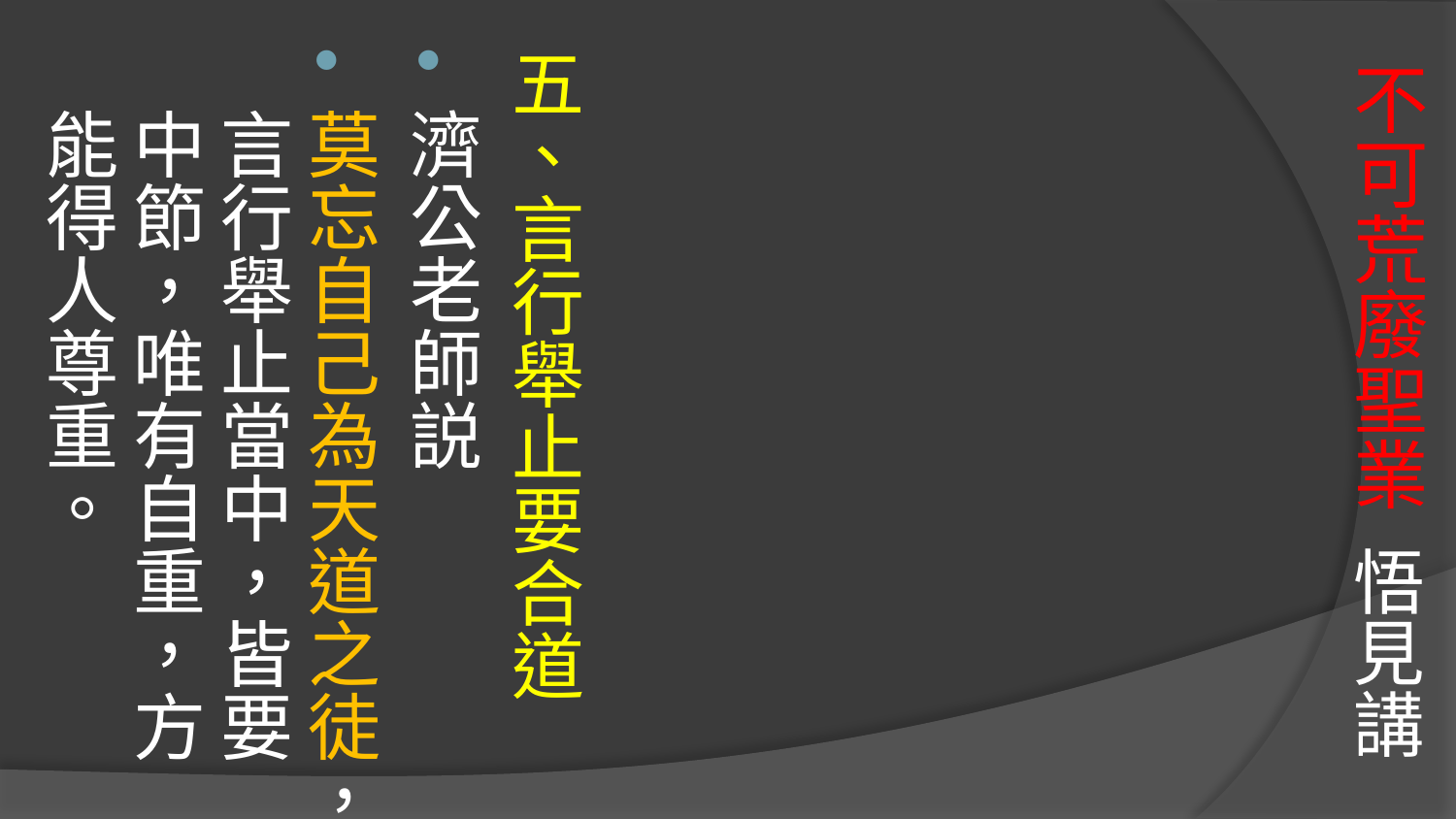

# 不可荒廢聖業  悟見講
五、言行舉止要合道
濟公老師説
莫忘自己為天道之徒，言行舉止當中，皆要中節，唯有自重，方能得人尊重。